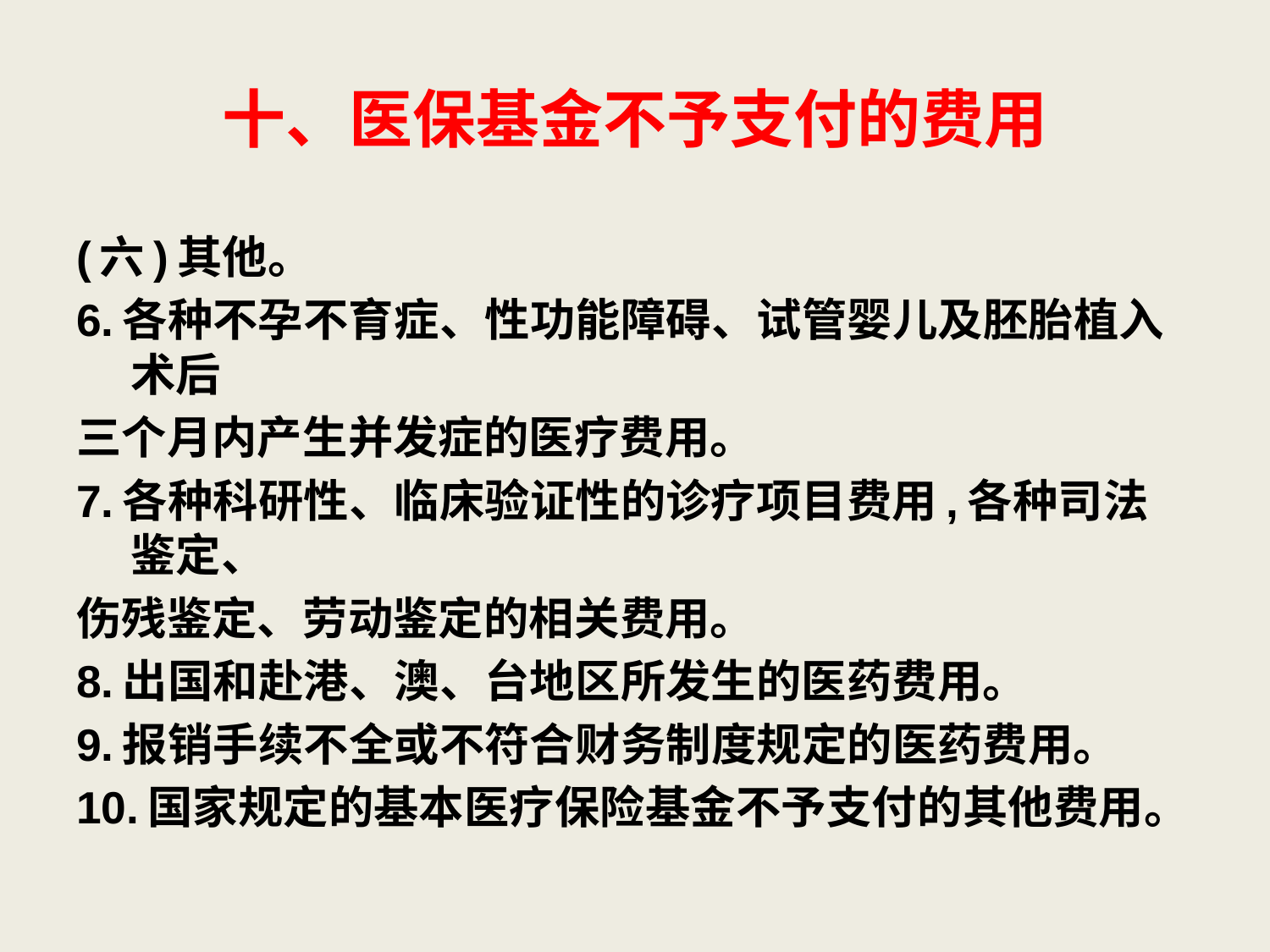

十、医保基金不予支付的费用
(六)其他。
6.各种不孕不育症、性功能障碍、试管婴儿及胚胎植入术后
三个月内产生并发症的医疗费用。
7.各种科研性、临床验证性的诊疗项目费用,各种司法鉴定、
伤残鉴定、劳动鉴定的相关费用。
8.出国和赴港、澳、台地区所发生的医药费用。
9.报销手续不全或不符合财务制度规定的医药费用。
10.国家规定的基本医疗保险基金不予支付的其他费用。